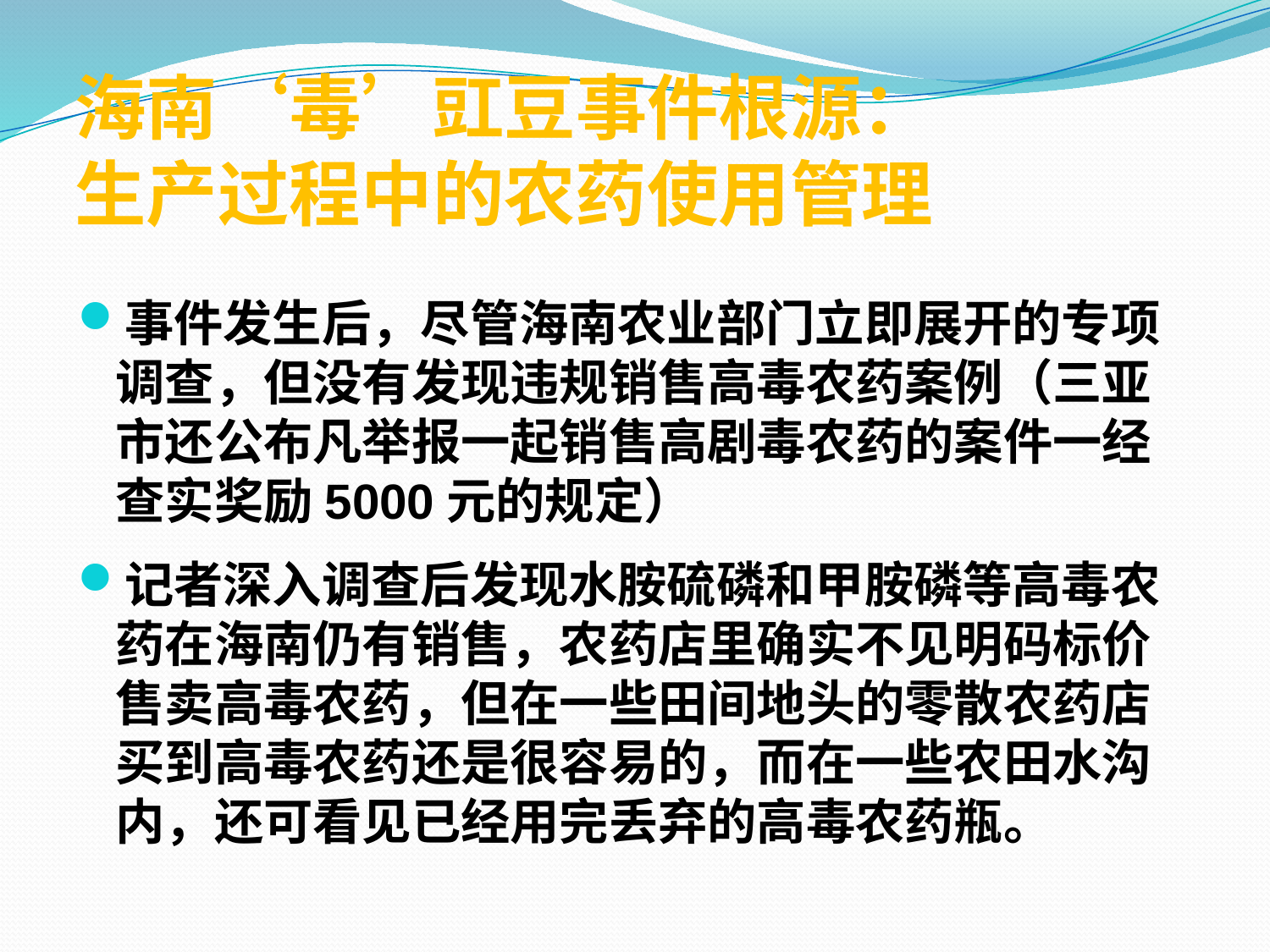

# 海南‘毒’豇豆事件根源： 生产过程中的农药使用管理
事件发生后，尽管海南农业部门立即展开的专项调查，但没有发现违规销售高毒农药案例（三亚市还公布凡举报一起销售高剧毒农药的案件一经查实奖励5000元的规定）
记者深入调查后发现水胺硫磷和甲胺磷等高毒农药在海南仍有销售，农药店里确实不见明码标价售卖高毒农药，但在一些田间地头的零散农药店买到高毒农药还是很容易的，而在一些农田水沟内，还可看见已经用完丢弃的高毒农药瓶。